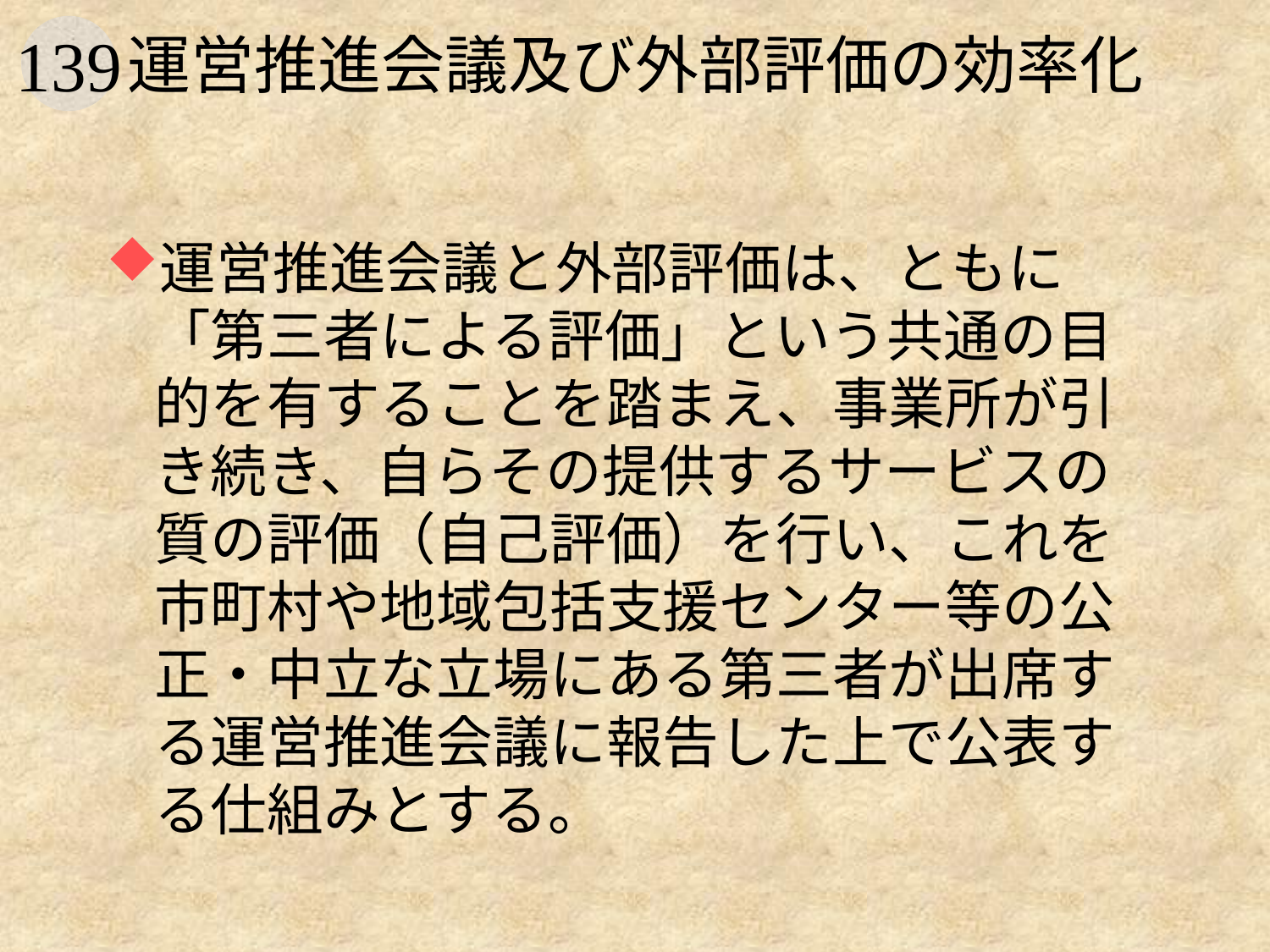

# 運営推進会議及び外部評価の効率化
運営推進会議と外部評価は、ともに「第三者による評価」という共通の目的を有することを踏まえ、事業所が引き続き、自らその提供するサービスの質の評価（自己評価）を行い、これを市町村や地域包括支援センター等の公正・中立な立場にある第三者が出席する運営推進会議に報告した上で公表する仕組みとする。